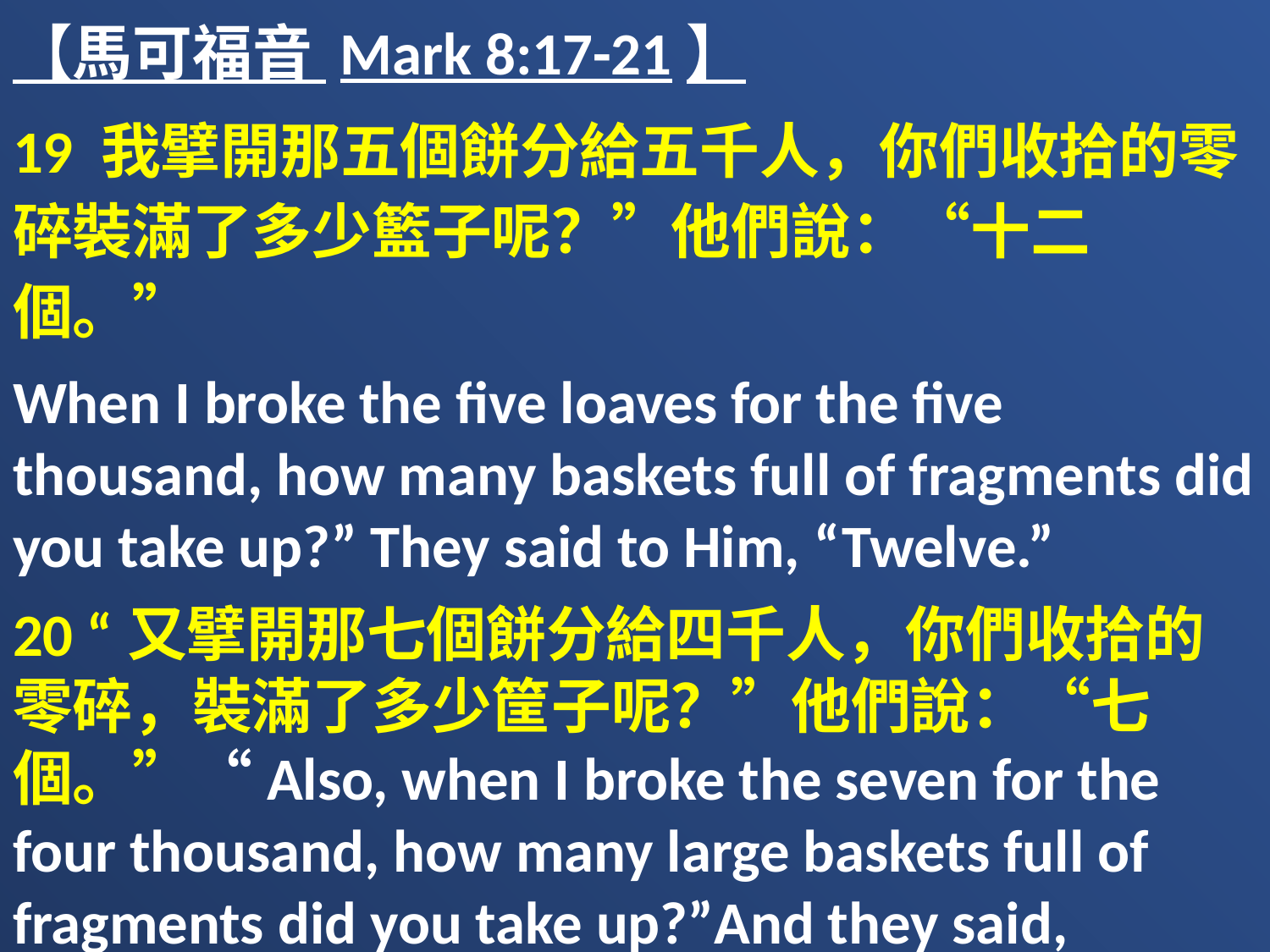

【馬可福音 Mark 8:17-21】
19 我擘開那五個餅分給五千人，你們收拾的零碎裝滿了多少籃子呢？”他們說：“十二個。”
When I broke the five loaves for the five thousand, how many baskets full of fragments did you take up?” They said to Him, “Twelve.”
20 “又擘開那七個餅分給四千人，你們收拾的零碎，裝滿了多少筐子呢？”他們說：“七個。”“Also, when I broke the seven for the four thousand, how many large baskets full of fragments did you take up?”And they said, “Seven.”